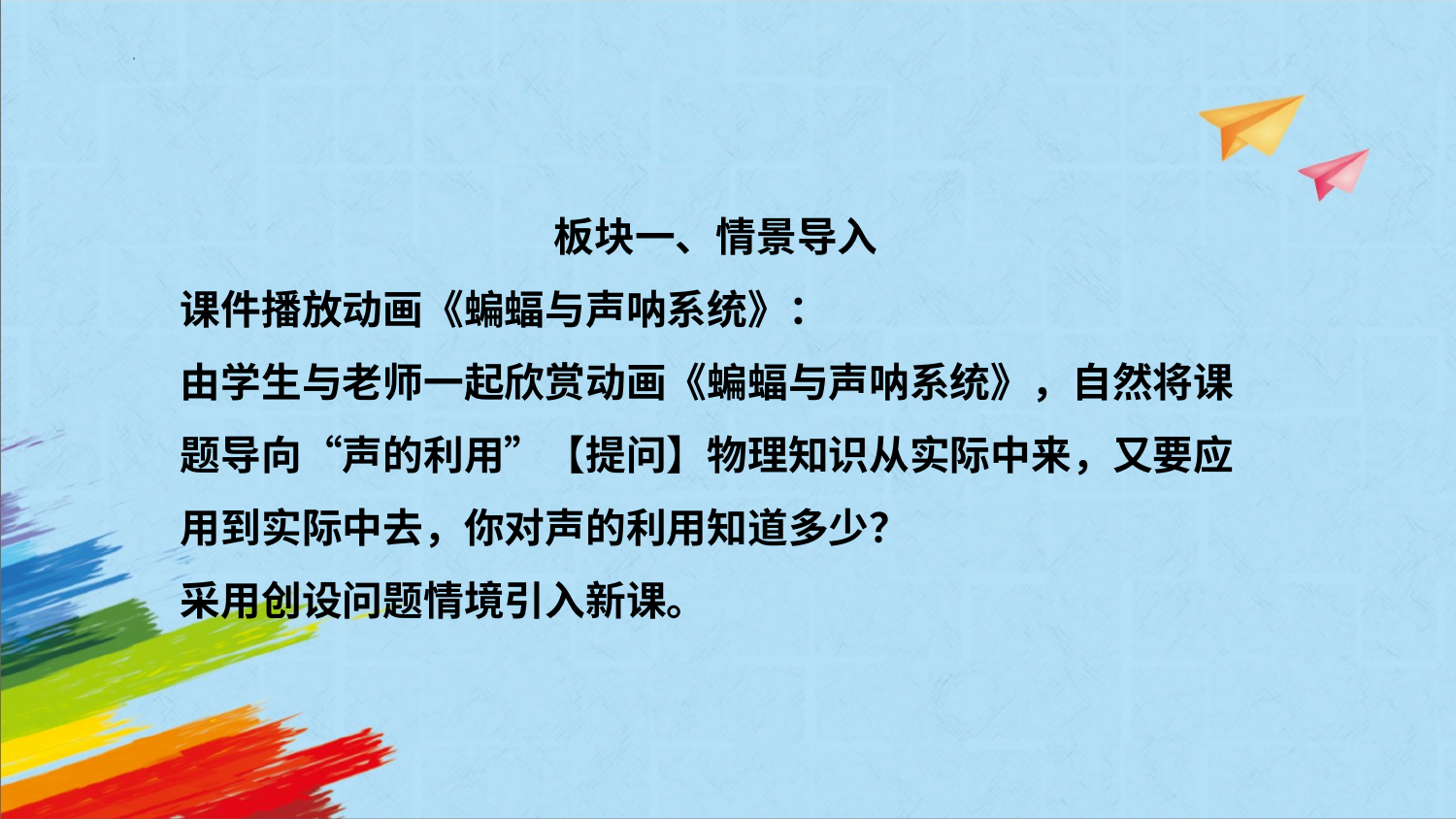

板块一、情景导入
课件播放动画《蝙蝠与声呐系统》：
由学生与老师一起欣赏动画《蝙蝠与声呐系统》，自然将课题导向“声的利用”【提问】物理知识从实际中来，又要应用到实际中去，你对声的利用知道多少？
采用创设问题情境引入新课。